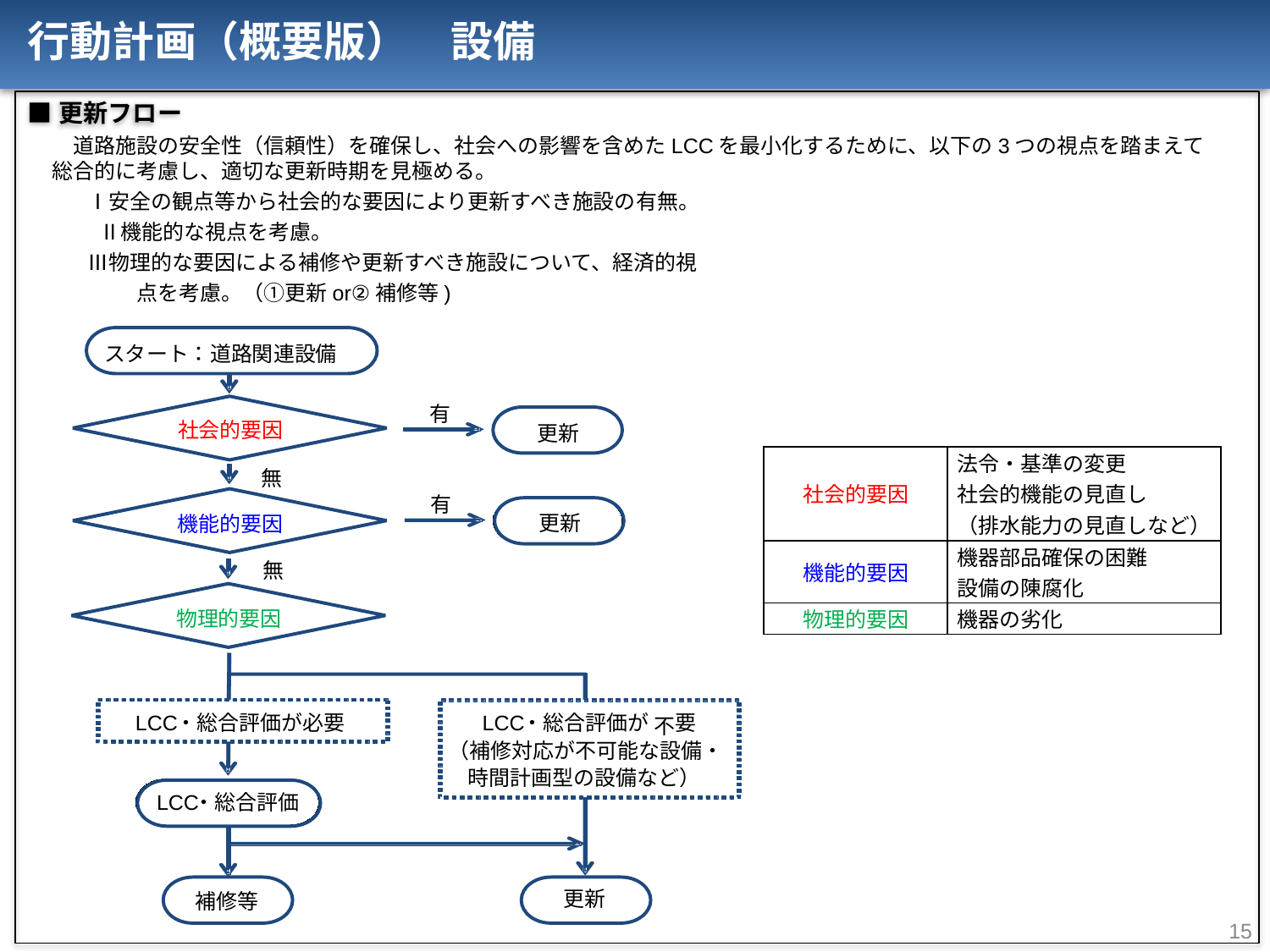

行動計画（概要版）　設備
■更新フロー

　道路施設の安全性（信頼性）を確保し、社会への影響を含めたLCCを最小化するために、以下の3つの視点を踏まえて総合的に考慮し、適切な更新時期を見極める。
　   Ⅰ安全の観点等から社会的な要因により更新すべき施設の有無。
　　 Ⅱ機能的な視点を考慮。
　   Ⅲ物理的な要因による補修や更新すべき施設について、経済的視
　　　　点を考慮。（①更新or②補修等)

スタート：道路関連設備

有

社会的要因

更新

無

有

更新
機能
的要因

無

物理
的要因

LCC
・総合評価が必要
LCC
・総合評価が
要

不

（補修対応が不可能な設備・

時間計画型の設備など）

LCC
・総合評価

更新
補修等

| 社会的要因 | 法令・基準の変更 社会的機能の見直し （排水能力の見直しなど） |
| --- | --- |
| 機能的要因 | 機器部品確保の困難 設備の陳腐化 |
| 物理的要因 | 機器の劣化 |
15